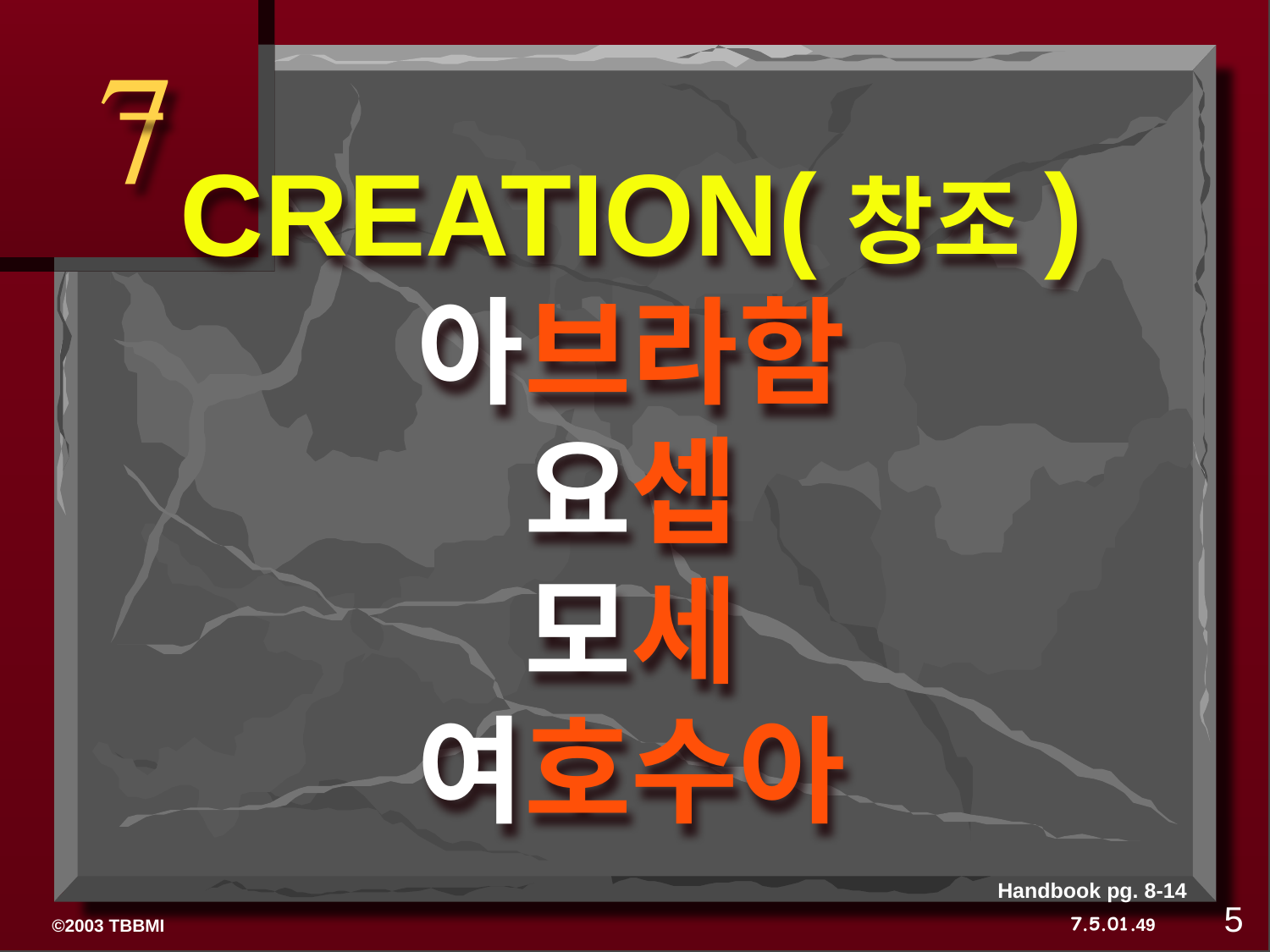

7

CREATION(창조)
아브라함
요셉
모세
여호수아

Handbook pg. 8-14
5

49